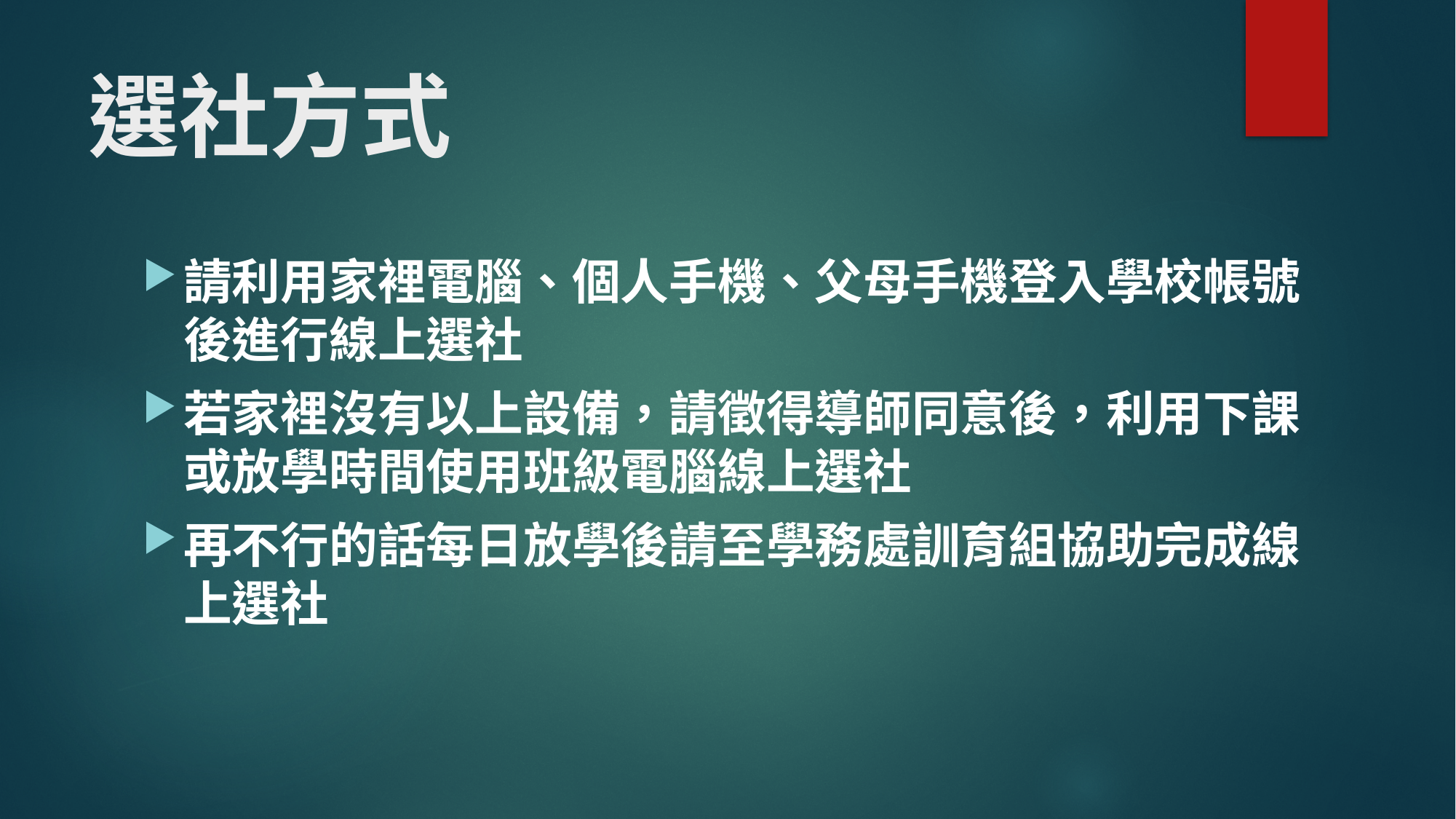

# 選社方式
請利用家裡電腦、個人手機、父母手機登入學校帳號後進行線上選社
若家裡沒有以上設備，請徵得導師同意後，利用下課或放學時間使用班級電腦線上選社
再不行的話每日放學後請至學務處訓育組協助完成線上選社